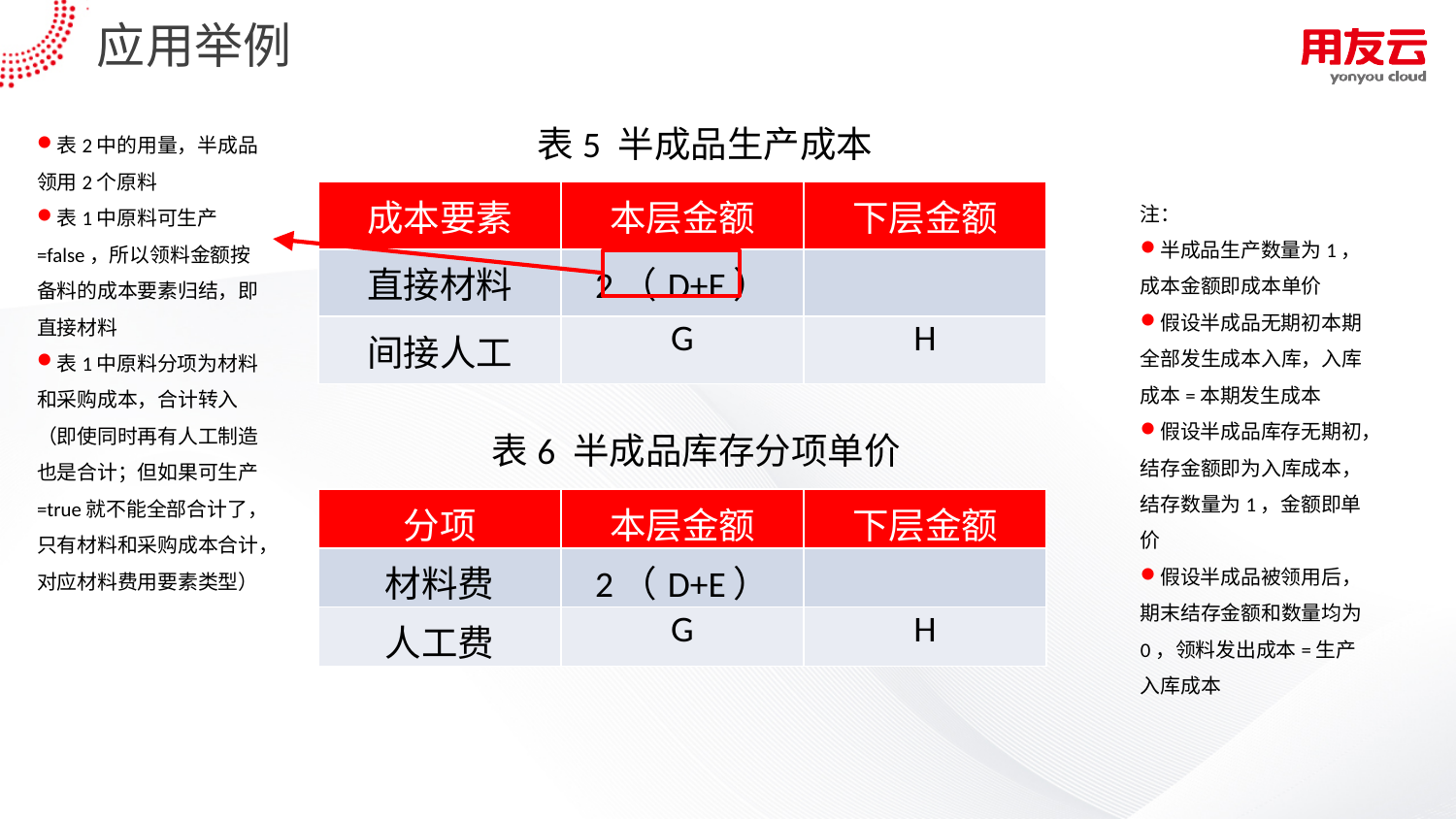

# 应用举例
表2中的用量，半成品领用2个原料
表1中原料可生产=false，所以领料金额按备料的成本要素归结，即直接材料
表1中原料分项为材料和采购成本，合计转入（即使同时再有人工制造也是合计；但如果可生产=true就不能全部合计了，只有材料和采购成本合计，对应材料费用要素类型）
表5 半成品生产成本
| 成本要素 | 本层金额 | 下层金额 |
| --- | --- | --- |
| 直接材料 | 2（D+E） |  |
| 间接人工 | G | H |
注：
半成品生产数量为1，成本金额即成本单价
假设半成品无期初本期全部发生成本入库，入库成本=本期发生成本
假设半成品库存无期初，结存金额即为入库成本，结存数量为1，金额即单价
假设半成品被领用后，期末结存金额和数量均为0，领料发出成本=生产入库成本

表6 半成品库存分项单价
| 分项 | 本层金额 | 下层金额 |
| --- | --- | --- |
| 材料费 | 2（D+E） |  |
| 人工费 | G | H |